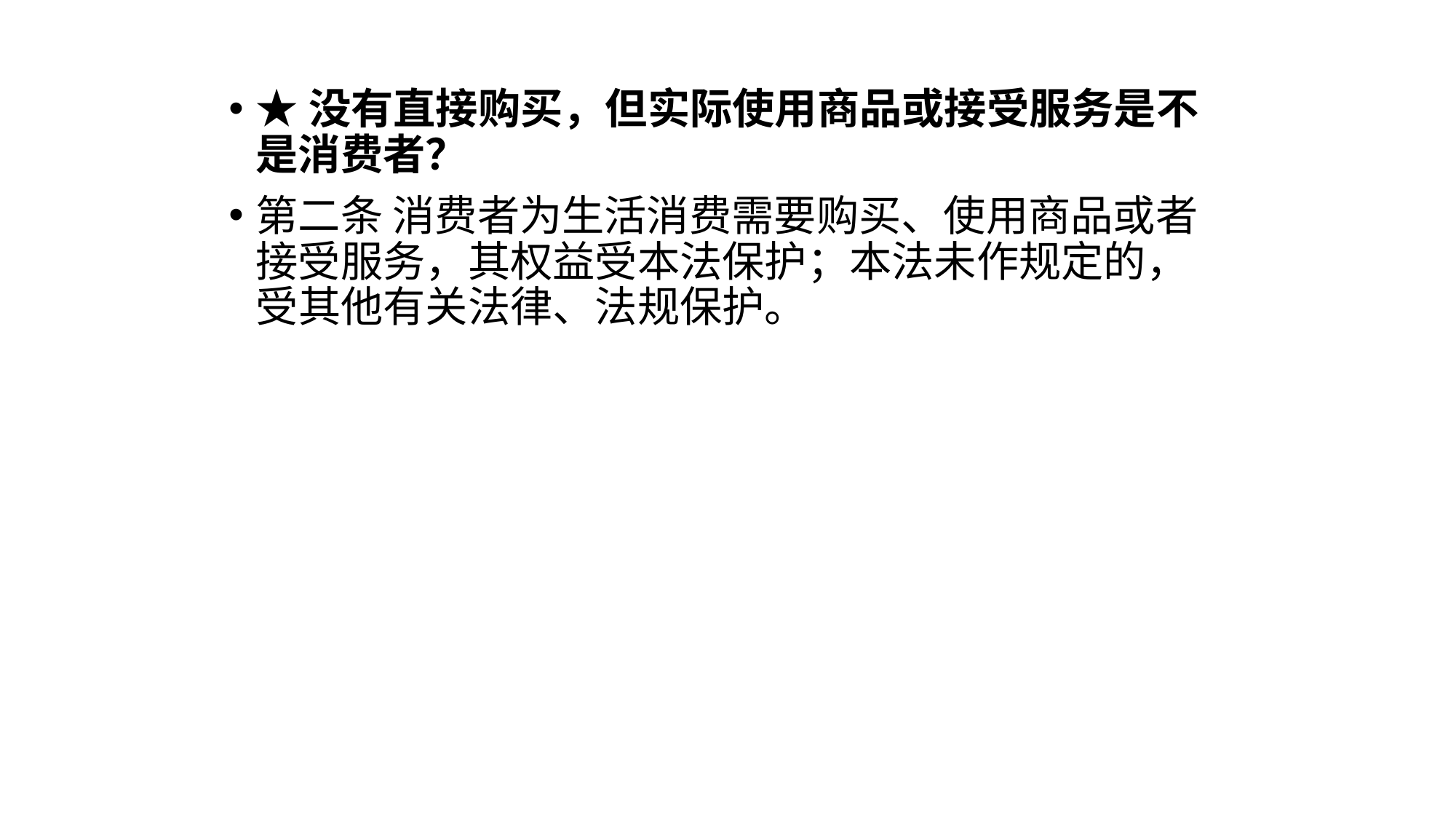

★没有直接购买，但实际使用商品或接受服务是不是消费者？
第二条 消费者为生活消费需要购买、使用商品或者接受服务，其权益受本法保护；本法未作规定的，受其他有关法律、法规保护。